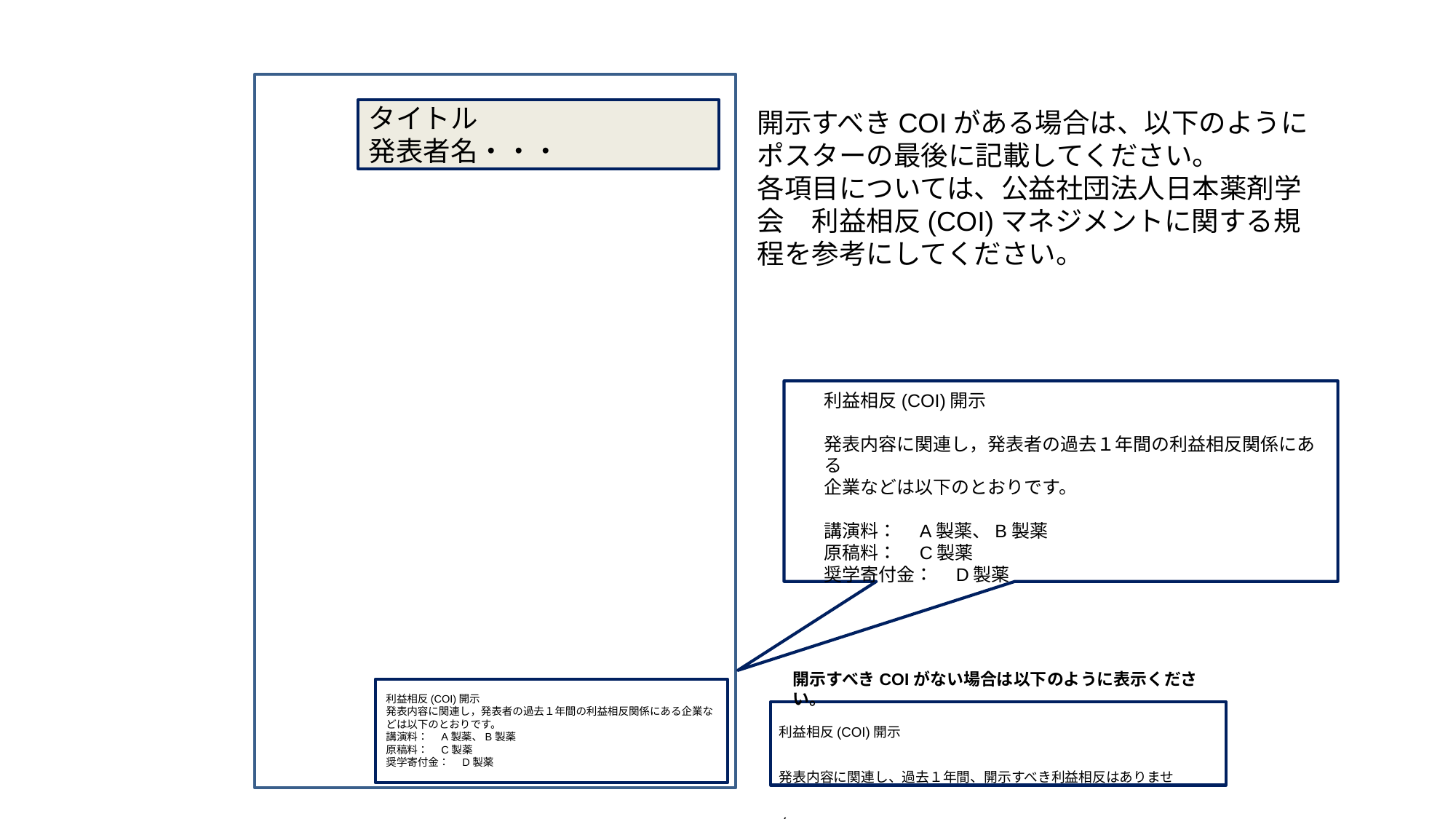

ポスター発表の場合の開示例

タイトル
発表者名・・・
開示すべきCOIがある場合は、以下のようにポスターの最後に記載してください。
各項目については、公益社団法人日本薬剤学会　利益相反(COI)マネジメントに関する規程を参考にしてください。

利益相反(COI)開示

発表内容に関連し，発表者の過去１年間の利益相反関係にある
企業などは以下のとおりです。

講演料：　A製薬、B製薬
原稿料：　C製薬
奨学寄付金：　D製薬
開示すべきCOIがない場合は以下のように表示ください。

利益相反(COI)開示
発表内容に関連し，発表者の過去１年間の利益相反関係にある企業などは以下のとおりです。
講演料：　A製薬、B製薬
原稿料：　C製薬
奨学寄付金：　D製薬
利益相反(COI)開示
発表内容に関連し、過去１年間、開示すべき利益相反はありません。